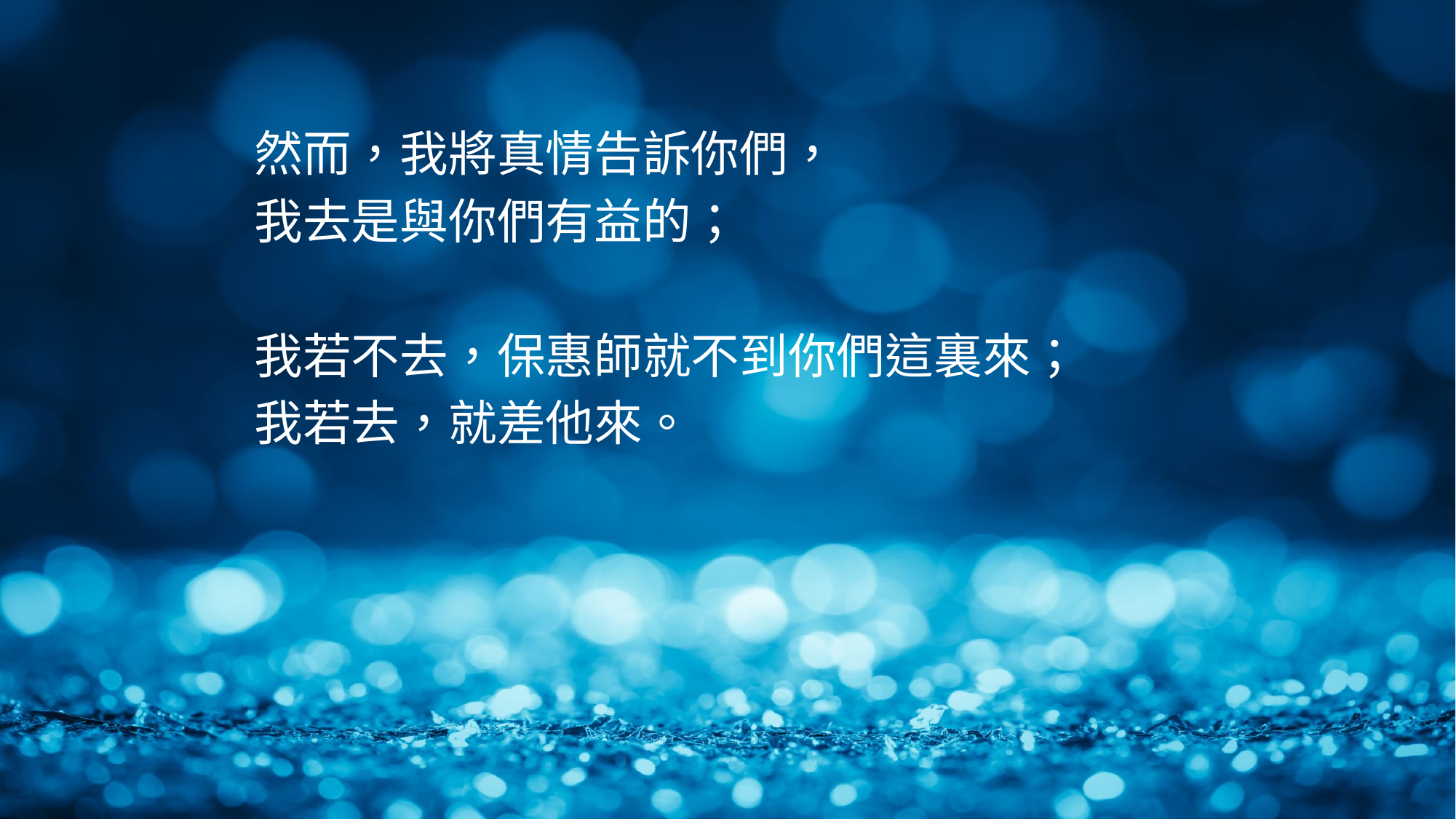

然而，我將真情告訴你們，
我去是與你們有益的；

我若不去，保惠師就不到你們這裏來；
我若去，就差他來。